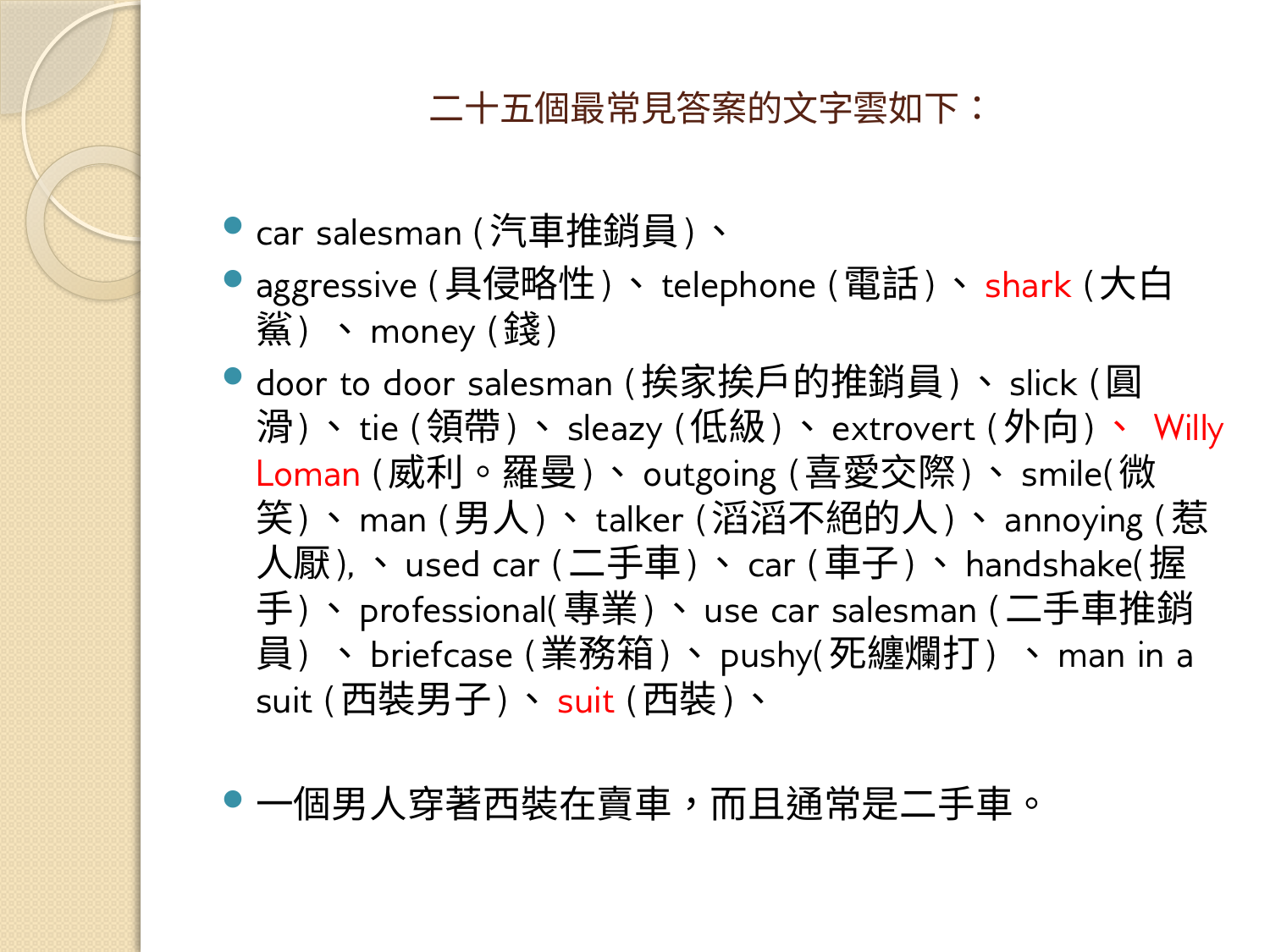

# 二十五個最常見答案的文字雲如下：
car salesman (汽車推銷員)、
aggressive (具侵略性)、telephone (電話)、shark (大白鯊) 、money (錢)
door to door salesman (挨家挨戶的推銷員)、slick (圓滑)、tie (領帶)、sleazy (低級)、extrovert (外向)、 Willy Loman (威利。羅曼)、outgoing (喜愛交際)、smile(微笑)、man (男人)、talker (滔滔不絕的人)、annoying (惹人厭),、used car (二手車)、car (車子)、handshake(握手)、professional(專業)、use car salesman (二手車推銷員) 、briefcase (業務箱)、pushy(死纏爛打) 、man in a suit (西裝男子)、suit (西裝)、

一個男人穿著西裝在賣車，而且通常是二手車。